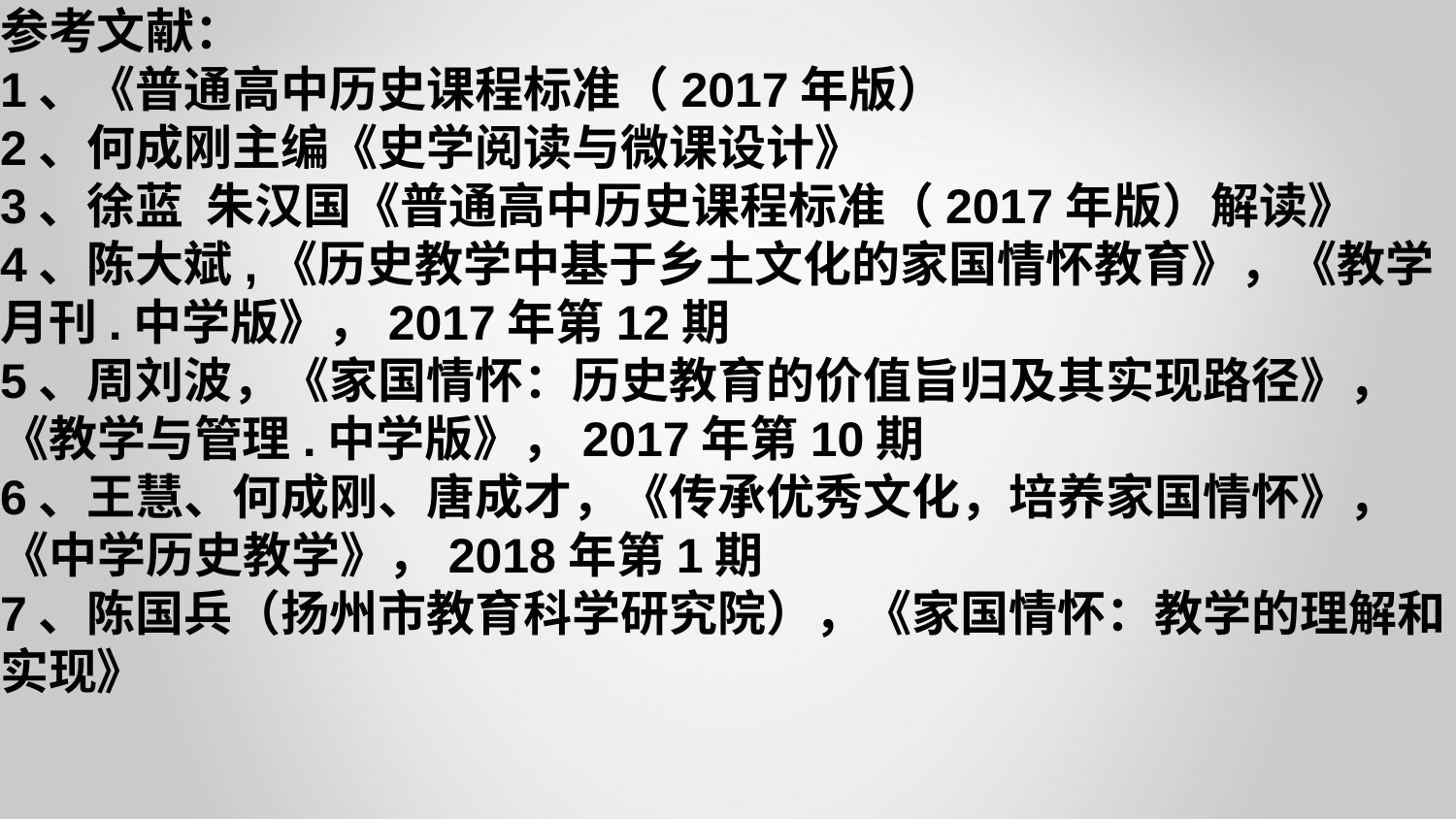

参考文献：
1、《普通高中历史课程标准（2017年版）
2、何成刚主编《史学阅读与微课设计》
3、徐蓝  朱汉国《普通高中历史课程标准（2017年版）解读》
4、陈大斌,《历史教学中基于乡土文化的家国情怀教育》，《教学月刊.中学版》，2017年第12期
5、周刘波，《家国情怀：历史教育的价值旨归及其实现路径》，《教学与管理.中学版》，2017年第10期
6、王慧、何成刚、唐成才，《传承优秀文化，培养家国情怀》，《中学历史教学》，2018年第1期
7、陈国兵（扬州市教育科学研究院），《家国情怀：教学的理解和实现》